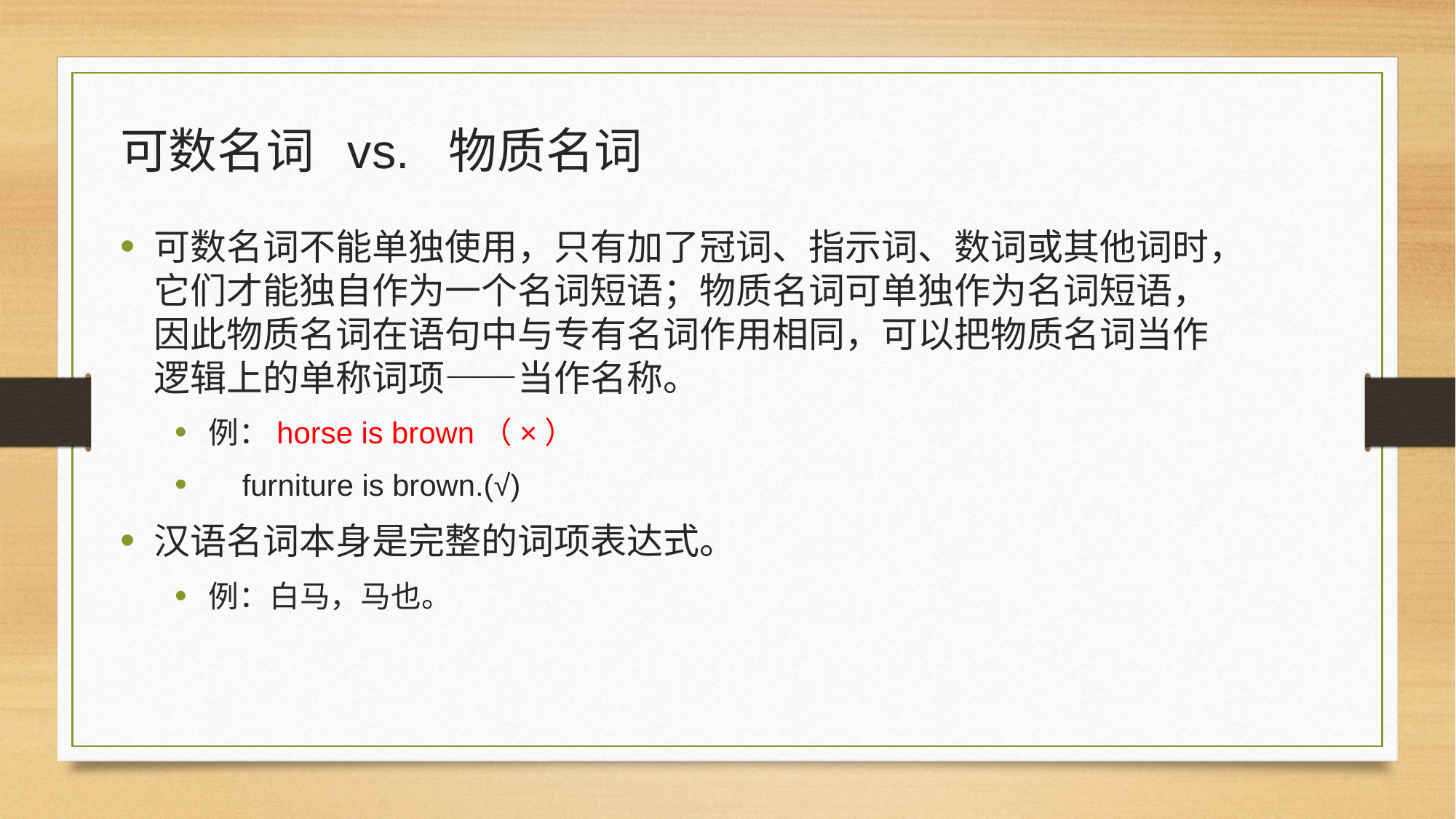

可数名词  vs.  物质名词
可数名词不能单独使用，只有加了冠词、指示词、数词或其他词时，它们才能独自作为一个名词短语；物质名词可单独作为名词短语，因此物质名词在语句中与专有名词作用相同，可以把物质名词当作逻辑上的单称词项——当作名称。
例：horse is brown（×）
    furniture is brown.(√)
汉语名词本身是完整的词项表达式。
例：白马，马也。